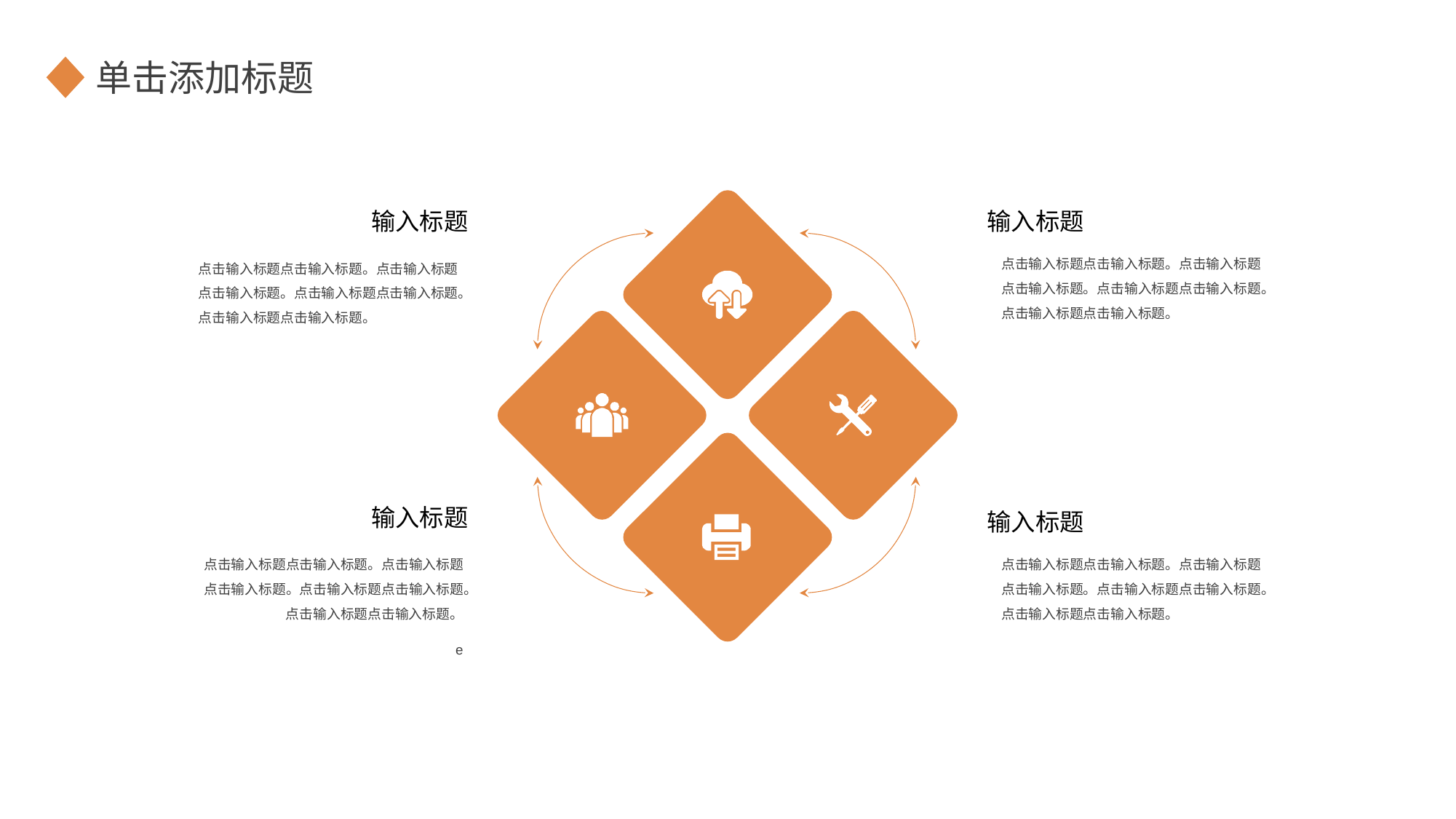

单击添加标题

 输入标题
点击输入标题点击输入标题。点击输入标题点击输入标题。点击输入标题点击输入标题。点击输入标题点击输入标题。

输入标题
点击输入标题点击输入标题。点击输入标题点击输入标题。点击输入标题点击输入标题。点击输入标题点击输入标题。
 输入标题
点击输入标题点击输入标题。点击输入标题点击输入标题。点击输入标题点击输入标题。点击输入标题点击输入标题。
e
输入标题
点击输入标题点击输入标题。点击输入标题点击输入标题。点击输入标题点击输入标题。点击输入标题点击输入标题。